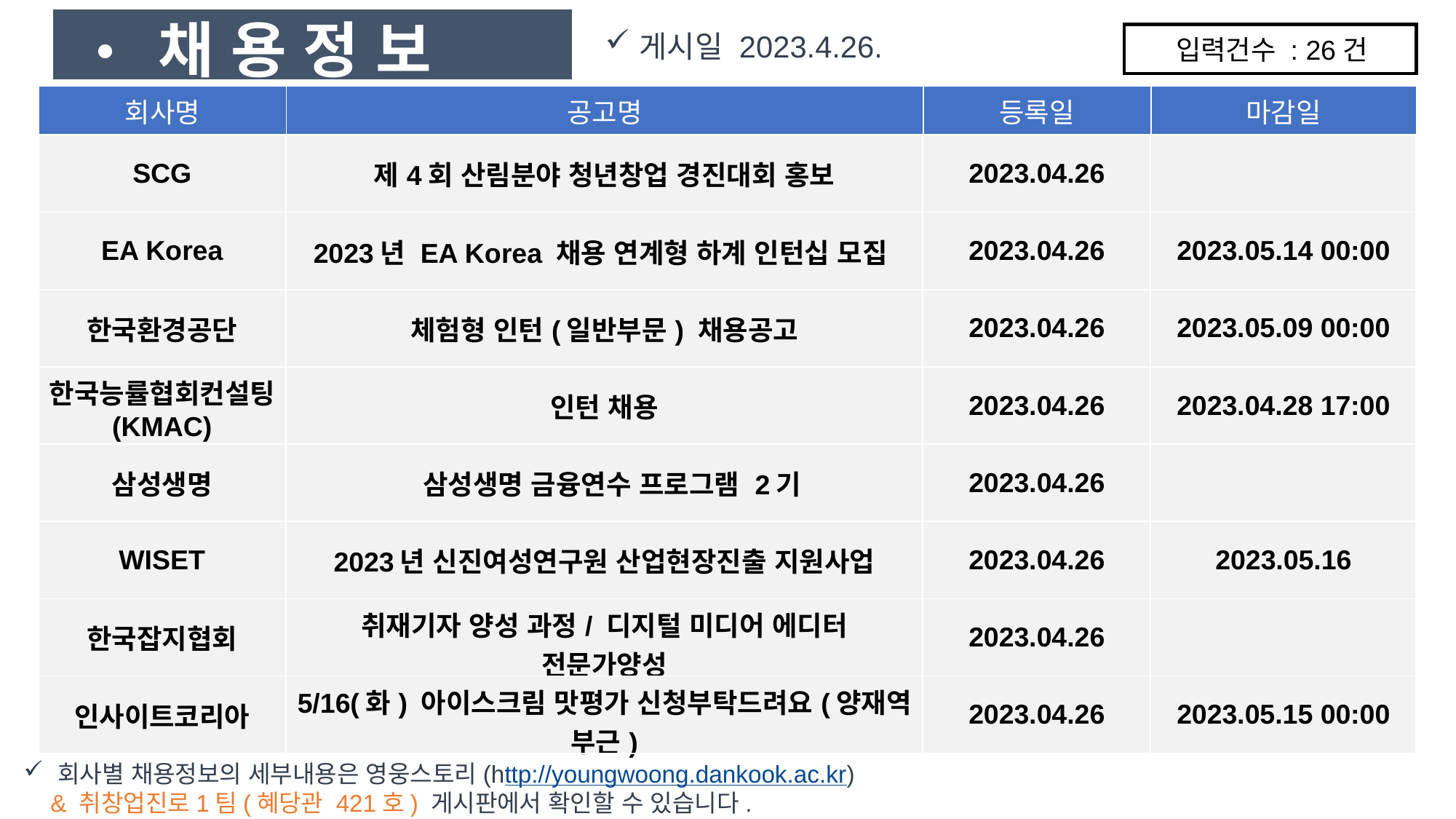

• 채 용 정 보

게시일 2023.4.26.

입력건수 : 26건
| 회사명 | 공고명 | 등록일 | 마감일 |
| --- | --- | --- | --- |

| SCG | 제4회 산림분야 청년창업 경진대회 홍보 | 2023.04.26 |  |
| --- | --- | --- | --- |
| EA Korea | 2023년 EA Korea 채용 연계형 하계 인턴십 모집 | 2023.04.26 | 2023.05.14 00:00 |
| 한국환경공단 | 체험형 인턴(일반부문) 채용공고 | 2023.04.26 | 2023.05.09 00:00 |
| 한국능률협회컨설팅(KMAC) | 인턴 채용 | 2023.04.26 | 2023.04.28 17:00 |
| 삼성생명 | 삼성생명 금융연수 프로그램 2기 | 2023.04.26 |  |
| WISET | 2023년 신진여성연구원 산업현장진출 지원사업 | 2023.04.26 | 2023.05.16 |
| 한국잡지협회 | 취재기자 양성 과정/ 디지털 미디어 에디터 전문가양성 | 2023.04.26 |  |
| 인사이트코리아 | 5/16(화) 아이스크림 맛평가 신청부탁드려요(양재역 부근) | 2023.04.26 | 2023.05.15 00:00 |

회사별 채용정보의 세부내용은 영웅스토리(http://youngwoong.dankook.ac.kr)
    & 취창업진로1팀(혜당관 421호) 게시판에서 확인할 수 있습니다.